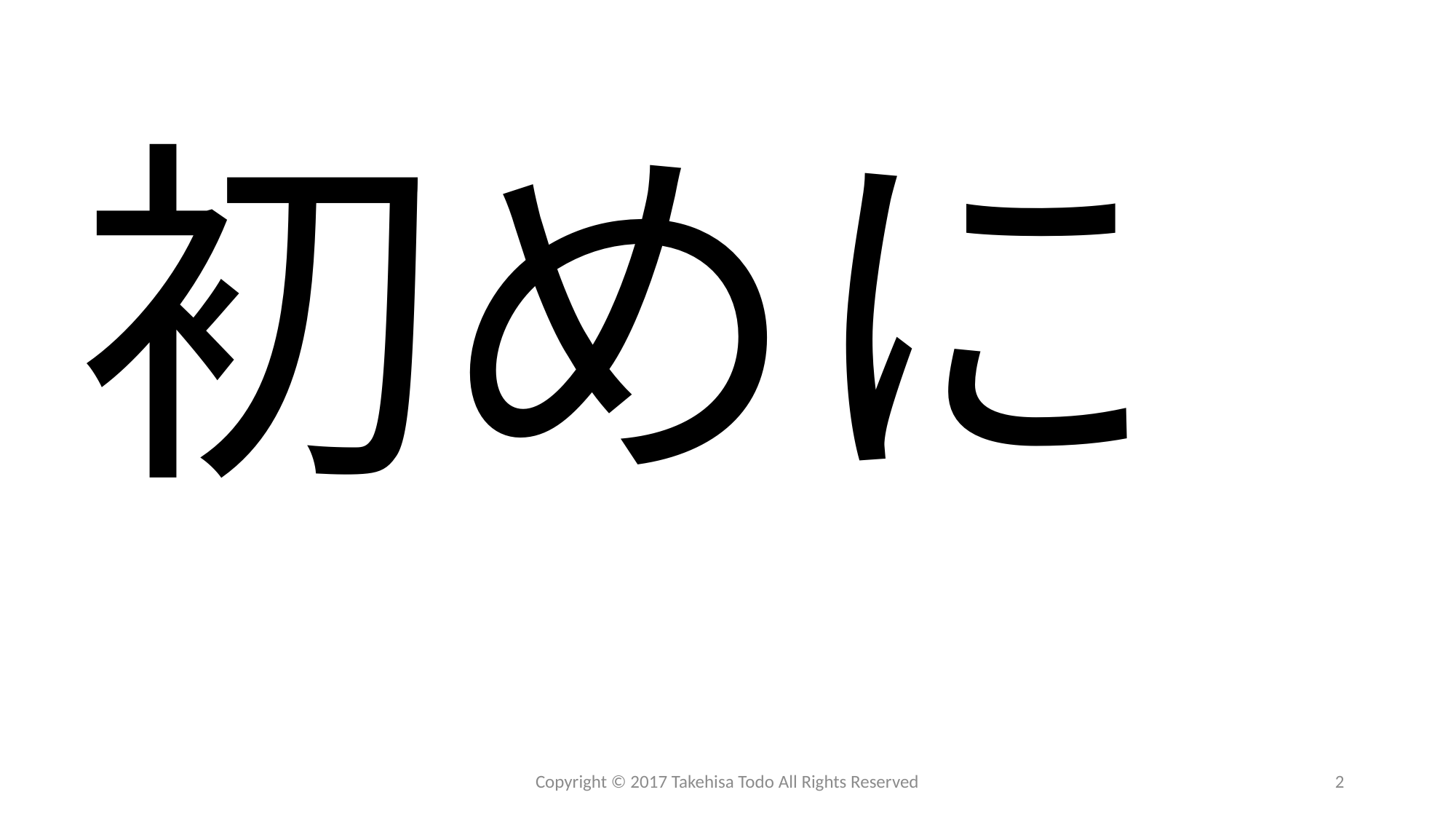

初めに
Copyright © 2017 Takehisa Todo All Rights Reserved
2